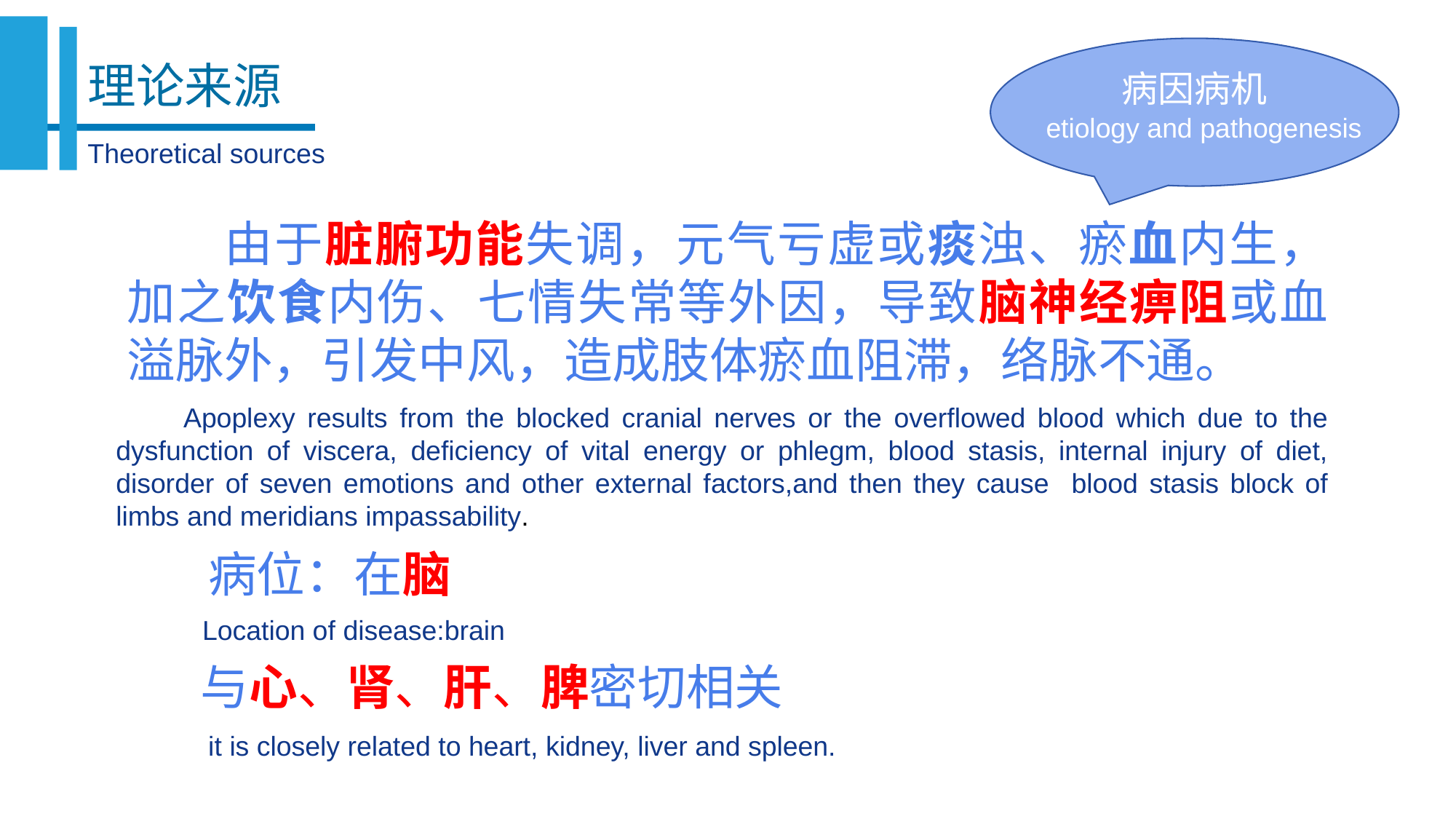

病因病机
理论来源
etiology and pathogenesis
Theoretical sources

由于脏腑功能失调，元气亏虚或痰浊、瘀血内生，加之饮食内伤、七情失常等外因，导致脑神经痹阻或血溢脉外，引发中风，造成肢体瘀血阻滞，络脉不通。
Apoplexy results from the blocked cranial nerves or the overflowed blood which due to the dysfunction of viscera, deficiency of vital energy or phlegm, blood stasis, internal injury of diet, disorder of seven emotions and other external factors,and then they cause  blood stasis block of limbs and meridians impassability.
病位：在脑
Location of disease:brain
与心、肾、肝、脾密切相关

it is closely related to heart, kidney, liver and spleen.